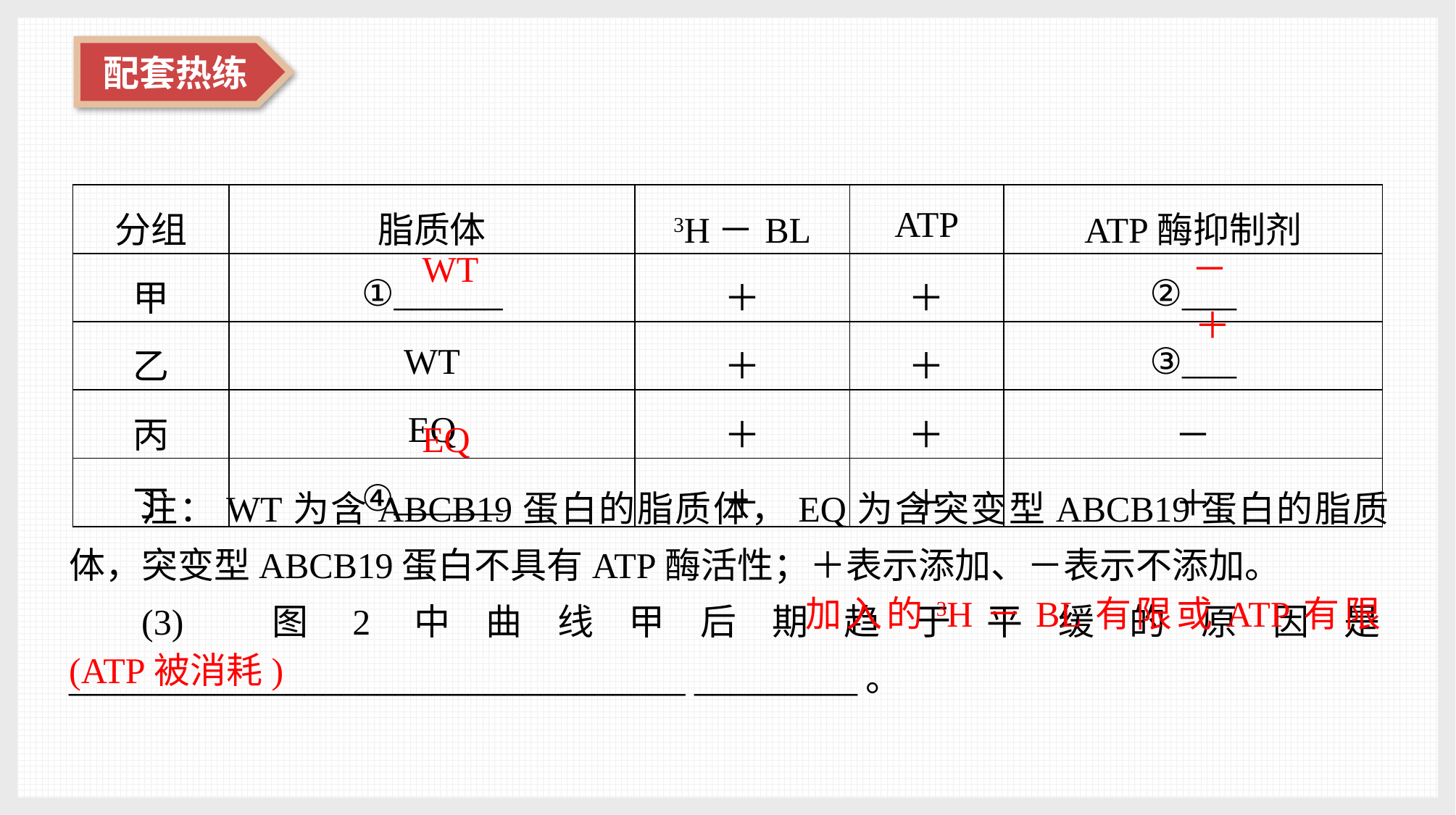

| 分组 | 脂质体 | 3H－BL | ATP | ATP酶抑制剂 |
| --- | --- | --- | --- | --- |
| 甲 | ①\_\_\_\_\_\_ | ＋ | ＋ | ②\_\_\_ |
| 乙 | WT | ＋ | ＋ | ③\_\_\_ |
| 丙 | EQ | ＋ | ＋ | － |
| 丁 | ④\_\_\_\_\_\_ | ＋ | ＋ | ＋ |
WT
－
＋
EQ
注：WT为含ABCB19蛋白的脂质体，EQ为含突变型ABCB19蛋白的脂质体，突变型ABCB19蛋白不具有ATP酶活性；＋表示添加、－表示不添加。
(3) 图2中曲线甲后期趋于平缓的原因是__________________________________ _________。
加入的3H－BL有限或ATP有限(ATP被消耗)